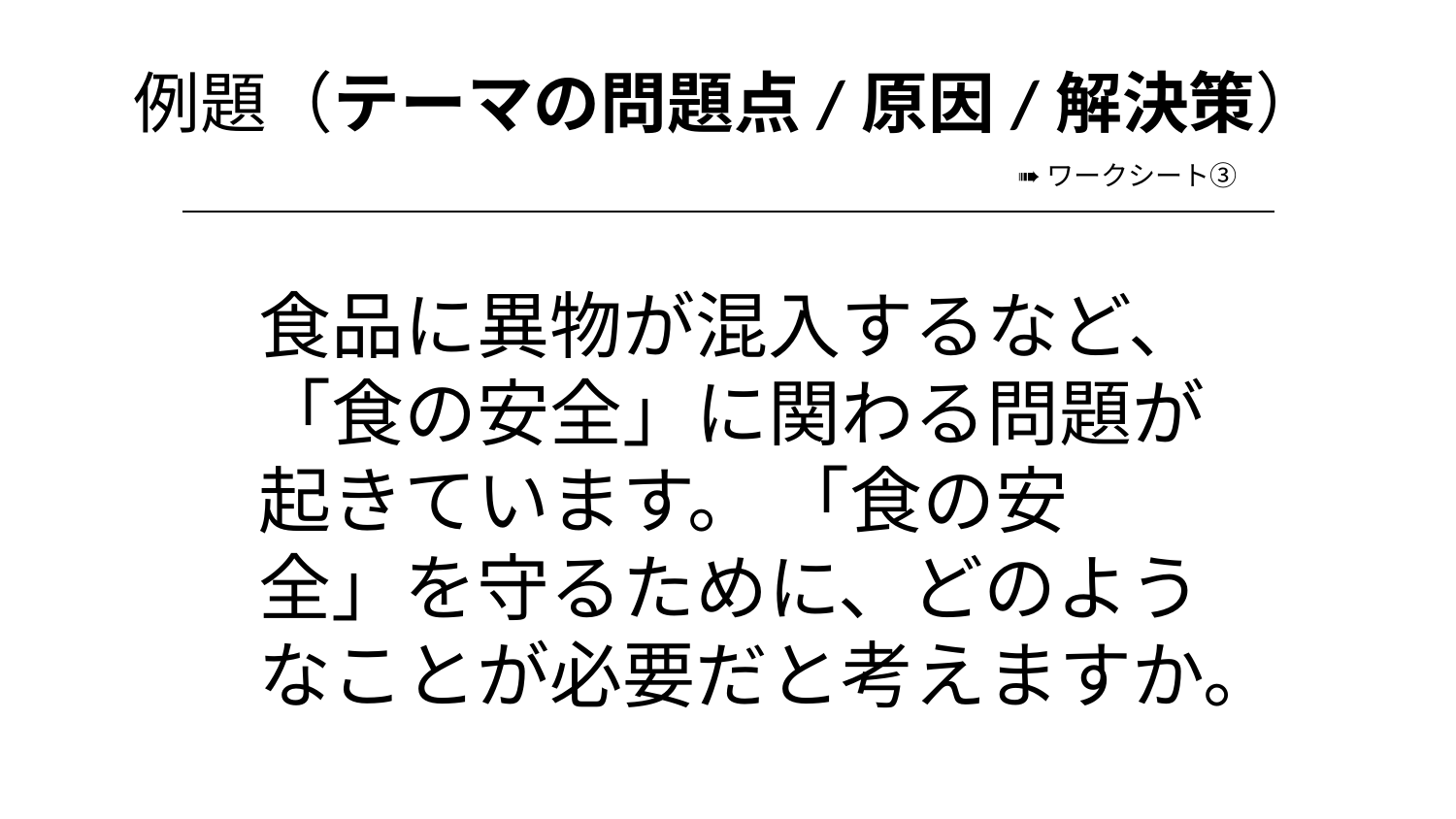

# 例題（テーマの問題点/原因/解決策）
➠ワークシート③
食品に異物が混入するなど、「食の安全」に関わる問題が起きています。 「食の安全」を守るために、どのようなことが必要だと考えますか。